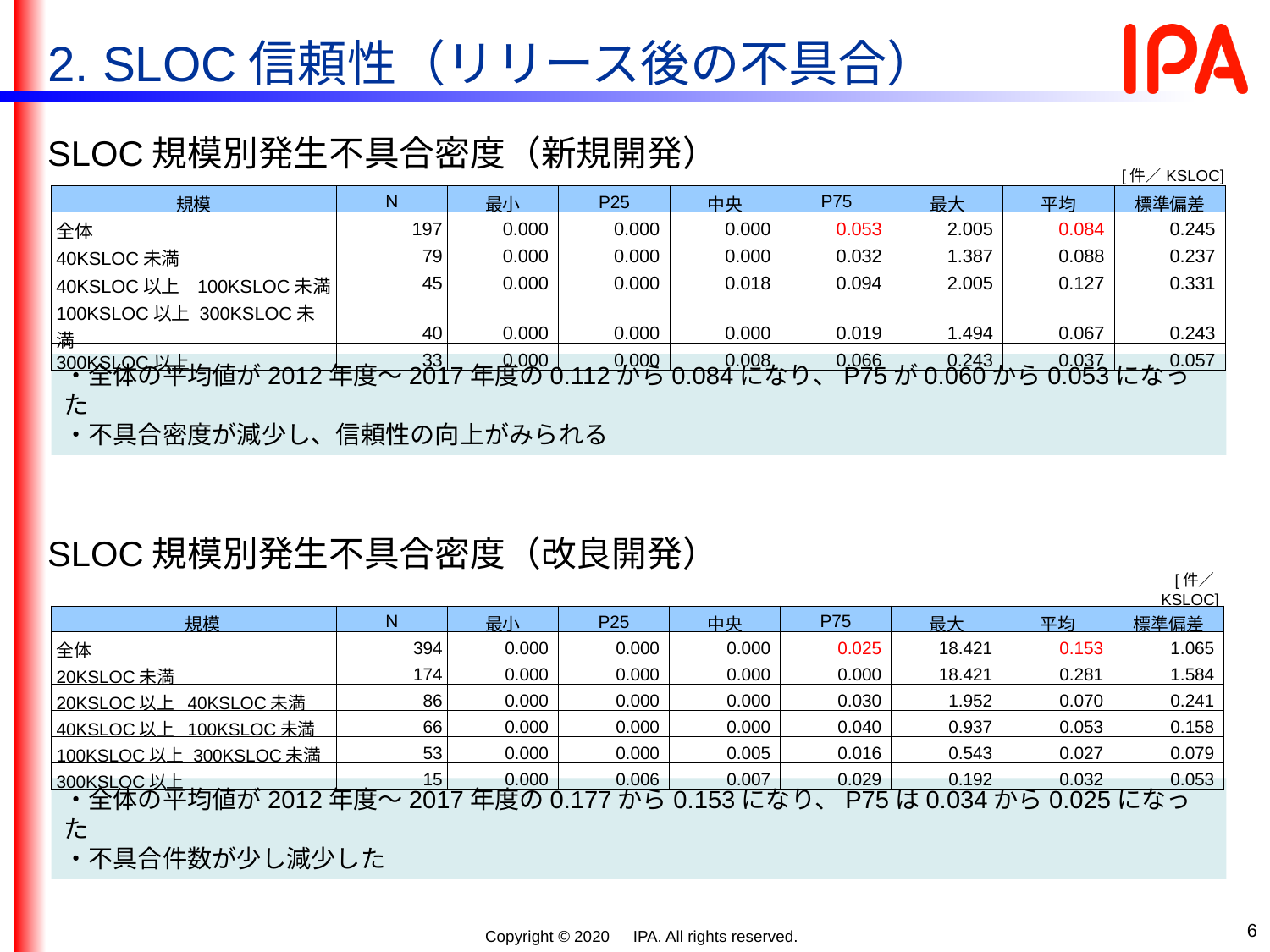

2. SLOC信頼性（リリース後の不具合）
SLOC規模別発生不具合密度（新規開発）
|  |  |  |  |  |  |  |  | [件／KSLOC] |
| --- | --- | --- | --- | --- | --- | --- | --- | --- |
| 規模 | N | 最小 | P25 | 中央 | P75 | 最大 | 平均 | 標準偏差 |
| 全体 | 197 | 0.000 | 0.000 | 0.000 | 0.053 | 2.005 | 0.084 | 0.245 |
| 40KSLOC未満 | 79 | 0.000 | 0.000 | 0.000 | 0.032 | 1.387 | 0.088 | 0.237 |
| 40KSLOC以上 100KSLOC未満 | 45 | 0.000 | 0.000 | 0.018 | 0.094 | 2.005 | 0.127 | 0.331 |
| 100KSLOC以上 300KSLOC未満 | 40 | 0.000 | 0.000 | 0.000 | 0.019 | 1.494 | 0.067 | 0.243 |
| 300KSLOC以上 | 33 | 0.000 | 0.000 | 0.008 | 0.066 | 0.243 | 0.037 | 0.057 |
・全体の平均値が2012年度～2017年度の0.112から0.084になり、P75が0.060から0.053になった
・不具合密度が減少し、信頼性の向上がみられる
SLOC規模別発生不具合密度（改良開発）
|  |  |  |  |  |  |  |  | [件／KSLOC] |
| --- | --- | --- | --- | --- | --- | --- | --- | --- |
| 規模 | N | 最小 | P25 | 中央 | P75 | 最大 | 平均 | 標準偏差 |
| 全体 | 394 | 0.000 | 0.000 | 0.000 | 0.025 | 18.421 | 0.153 | 1.065 |
| 20KSLOC未満 | 174 | 0.000 | 0.000 | 0.000 | 0.000 | 18.421 | 0.281 | 1.584 |
| 20KSLOC以上 40KSLOC未満 | 86 | 0.000 | 0.000 | 0.000 | 0.030 | 1.952 | 0.070 | 0.241 |
| 40KSLOC以上 100KSLOC未満 | 66 | 0.000 | 0.000 | 0.000 | 0.040 | 0.937 | 0.053 | 0.158 |
| 100KSLOC以上 300KSLOC未満 | 53 | 0.000 | 0.000 | 0.005 | 0.016 | 0.543 | 0.027 | 0.079 |
| 300KSLOC以上 | 15 | 0.000 | 0.006 | 0.007 | 0.029 | 0.192 | 0.032 | 0.053 |
・全体の平均値が2012年度～2017年度の0.177から0.153になり、P75は0.034から0.025になった
・不具合件数が少し減少した
6